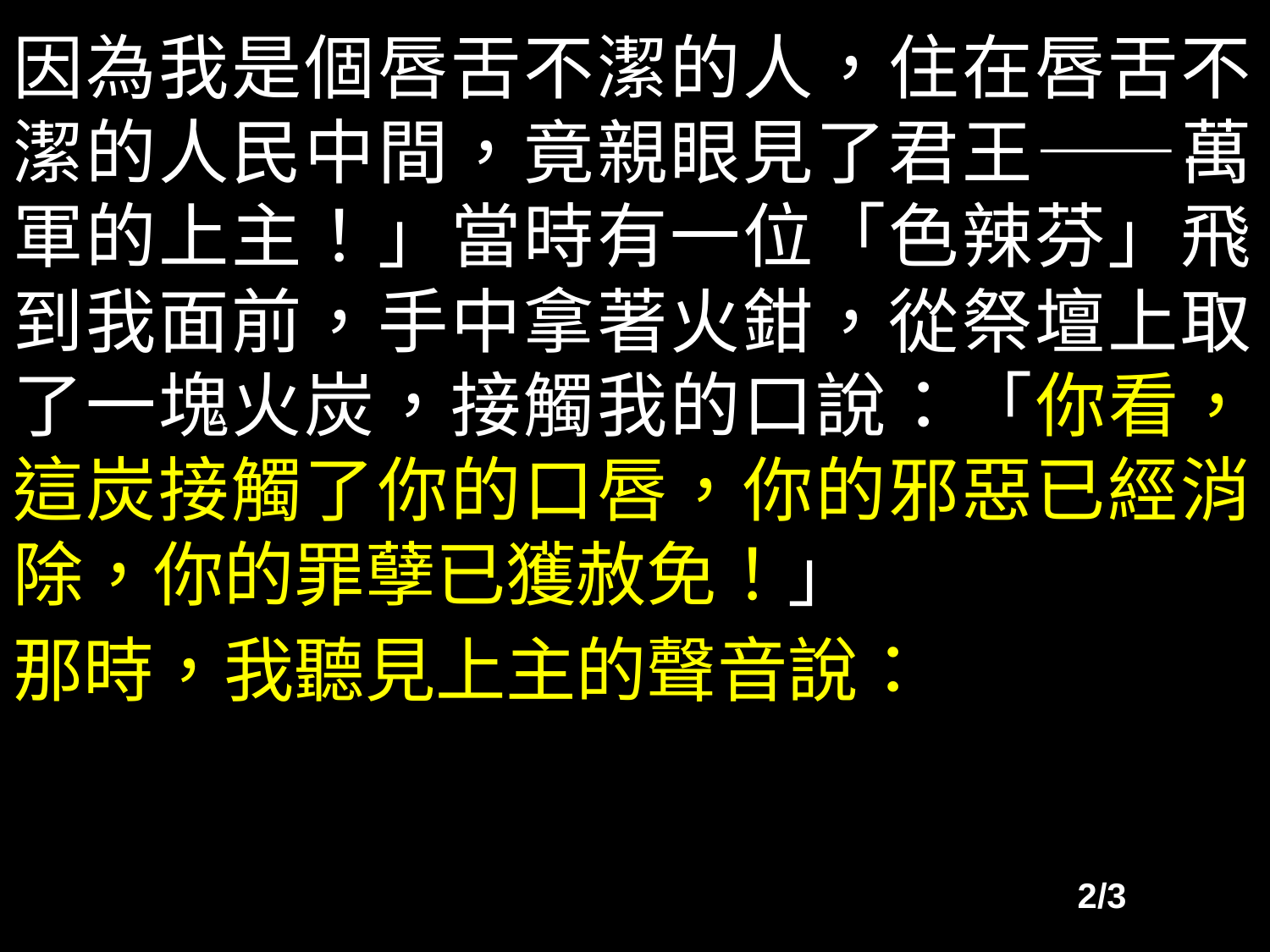

因為我是個唇舌不潔的人，住在唇舌不潔的人民中間，竟親眼見了君王——萬軍的上主！」當時有一位「色辣芬」飛到我面前，手中拿著火鉗，從祭壇上取了一塊火炭，接觸我的口說：「你看，這炭接觸了你的口唇，你的邪惡已經消除，你的罪孽已獲赦免！」
那時，我聽見上主的聲音說：
2/3